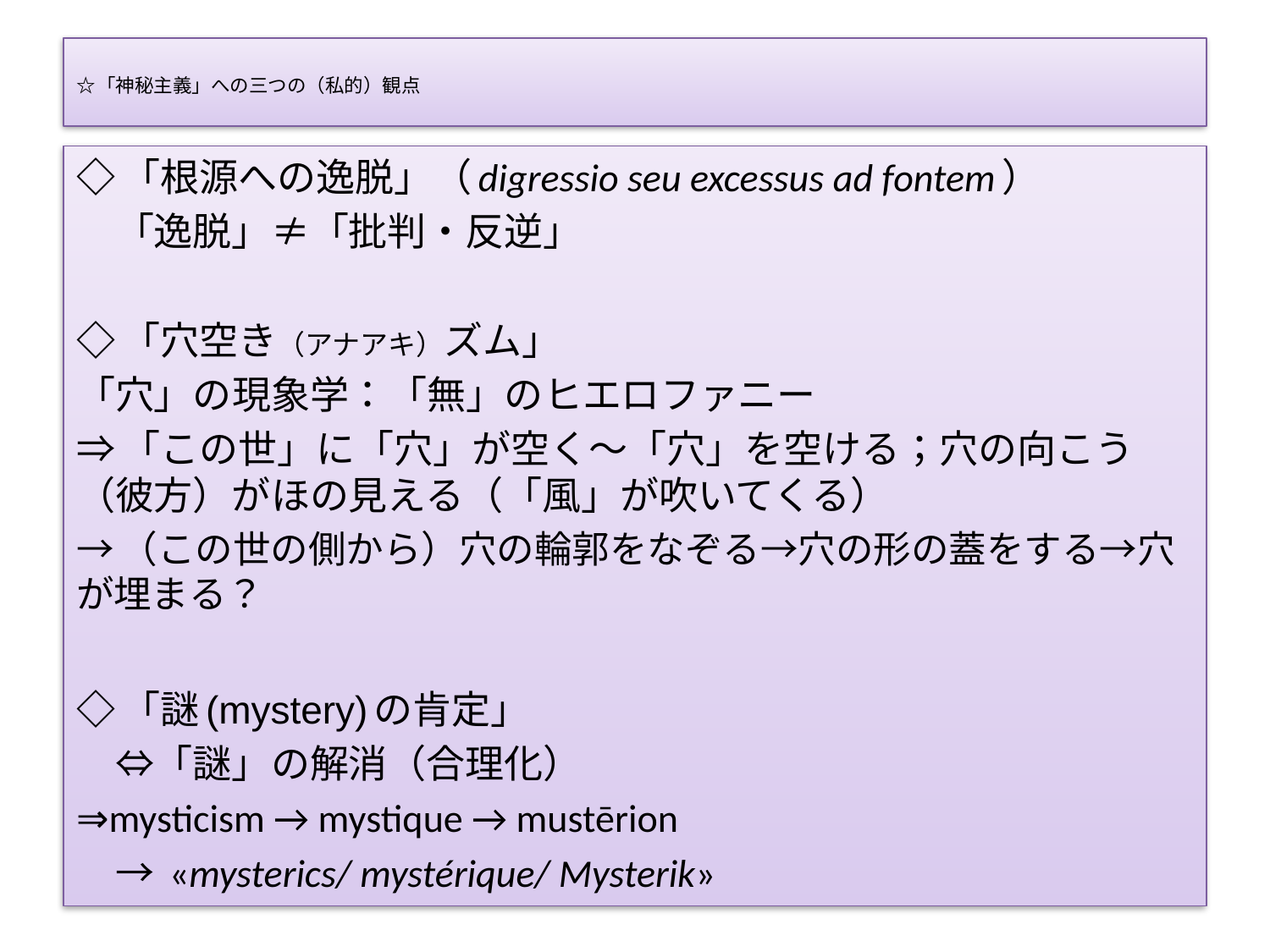

# ☆「神秘主義」への三つの（私的）観点
◇「根源への逸脱」（digressio seu excessus ad fontem）
　「逸脱」≠「批判・反逆」

◇「穴空き（アナアキ）ズム」
「穴」の現象学：「無」のヒエロファニー
⇒「この世」に「穴」が空く～「穴」を空ける；穴の向こう（彼方）がほの見える（「風」が吹いてくる）
→（この世の側から）穴の輪郭をなぞる→穴の形の蓋をする→穴が埋まる？

◇「謎(mystery)の肯定」
　⇔「謎」の解消（合理化）
⇒mysticism → mystique → mustērion
　→ «mysterics/ mystérique/ Mysterik»